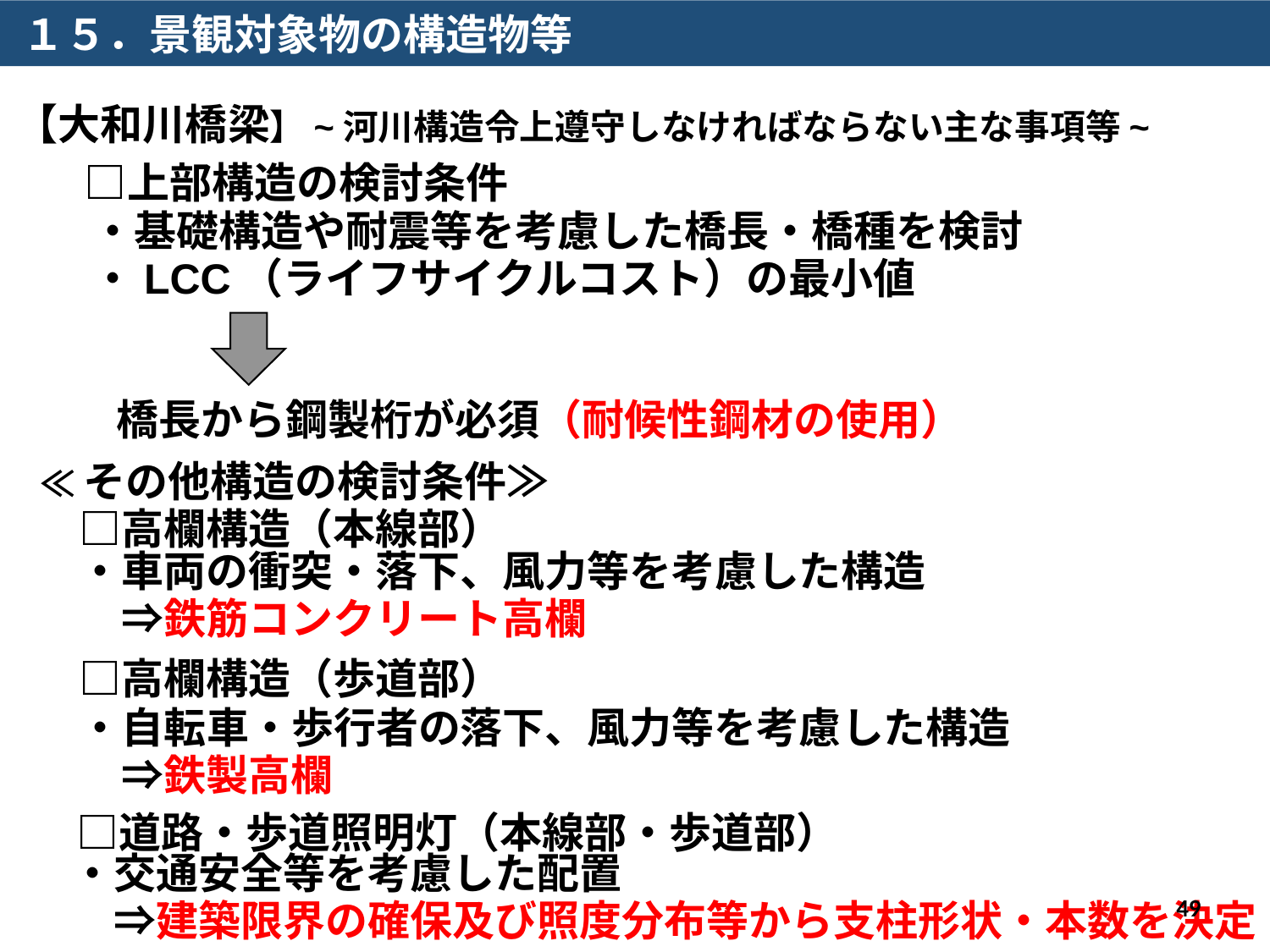

１５．景観対象物の構造物等
【大和川橋梁】~河川構造令上遵守しなければならない主な事項等~
　□上部構造の検討条件
　・基礎構造や耐震等を考慮した橋長・橋種を検討
　・LCC（ライフサイクルコスト）の最小値

　橋長から鋼製桁が必須（耐候性鋼材の使用）
≪その他構造の検討条件≫
　□高欄構造（本線部）
　・車両の衝突・落下、風力等を考慮した構造
　　⇒鉄筋コンクリート高欄

　・自転車・歩行者の落下、風力等を考慮した構造
　　⇒鉄製高欄

　□高欄構造（歩道部）
　□道路・歩道照明灯（本線部・歩道部）
　・交通安全等を考慮した配置
　　⇒建築限界の確保及び照度分布等から支柱形状・本数を決定

49